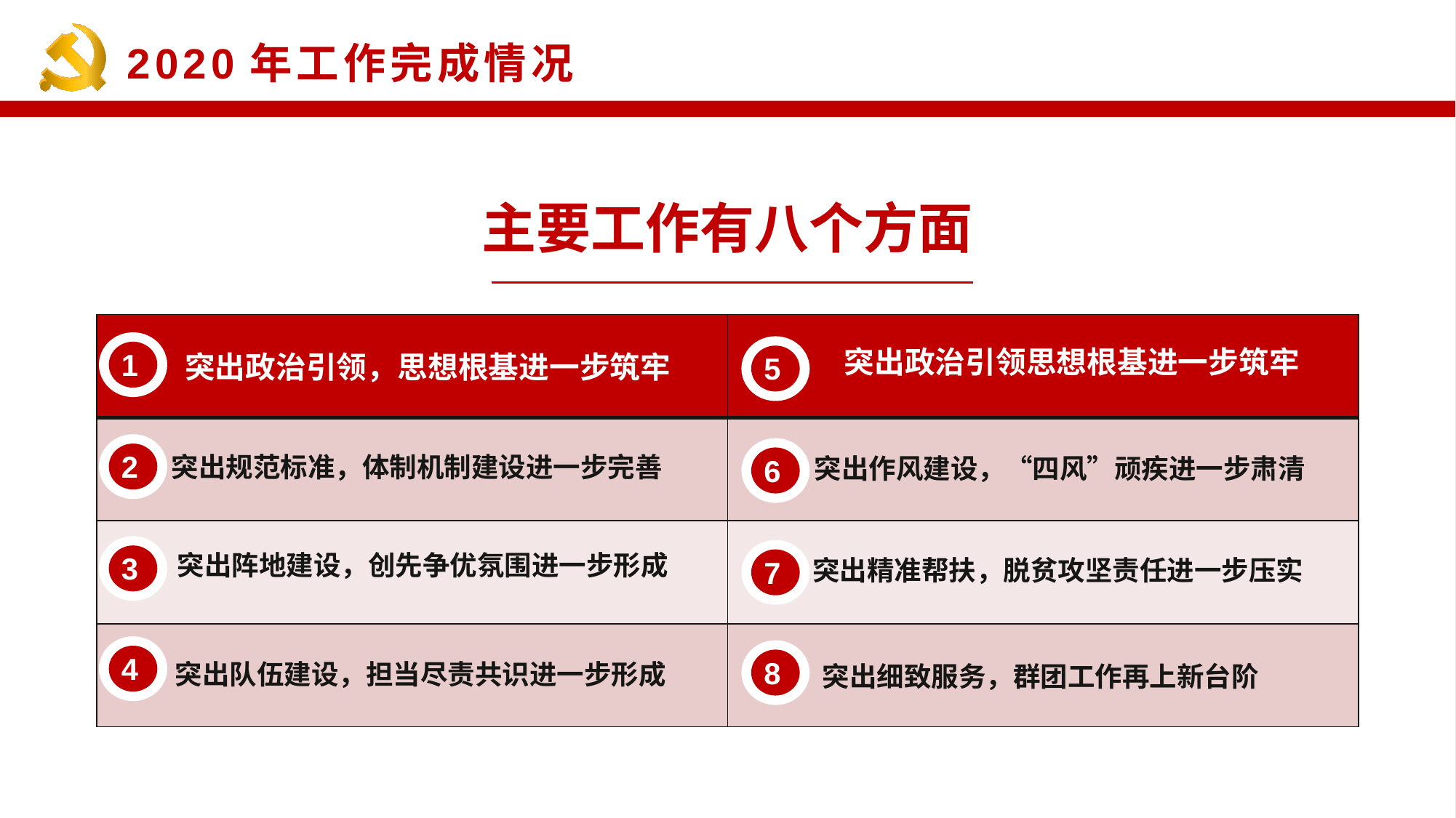

主要工作有八个方面
|  |  |
| --- | --- |
|  |  |
|  |  |
|  |  |

1

2

3

4
突出政治引领，思想根基进一步筑牢
突出规范标准，体制机制建设进一步完善
突出阵地建设，创先争优氛围进一步形成
突出队伍建设，担当尽责共识进一步形成

5

6

7

8
突出政治引领思想根基进一步筑牢
突出作风建设，“四风”顽疾进一步肃清
突出精准帮扶，脱贫攻坚责任进一步压实
突出细致服务，群团工作再上新台阶